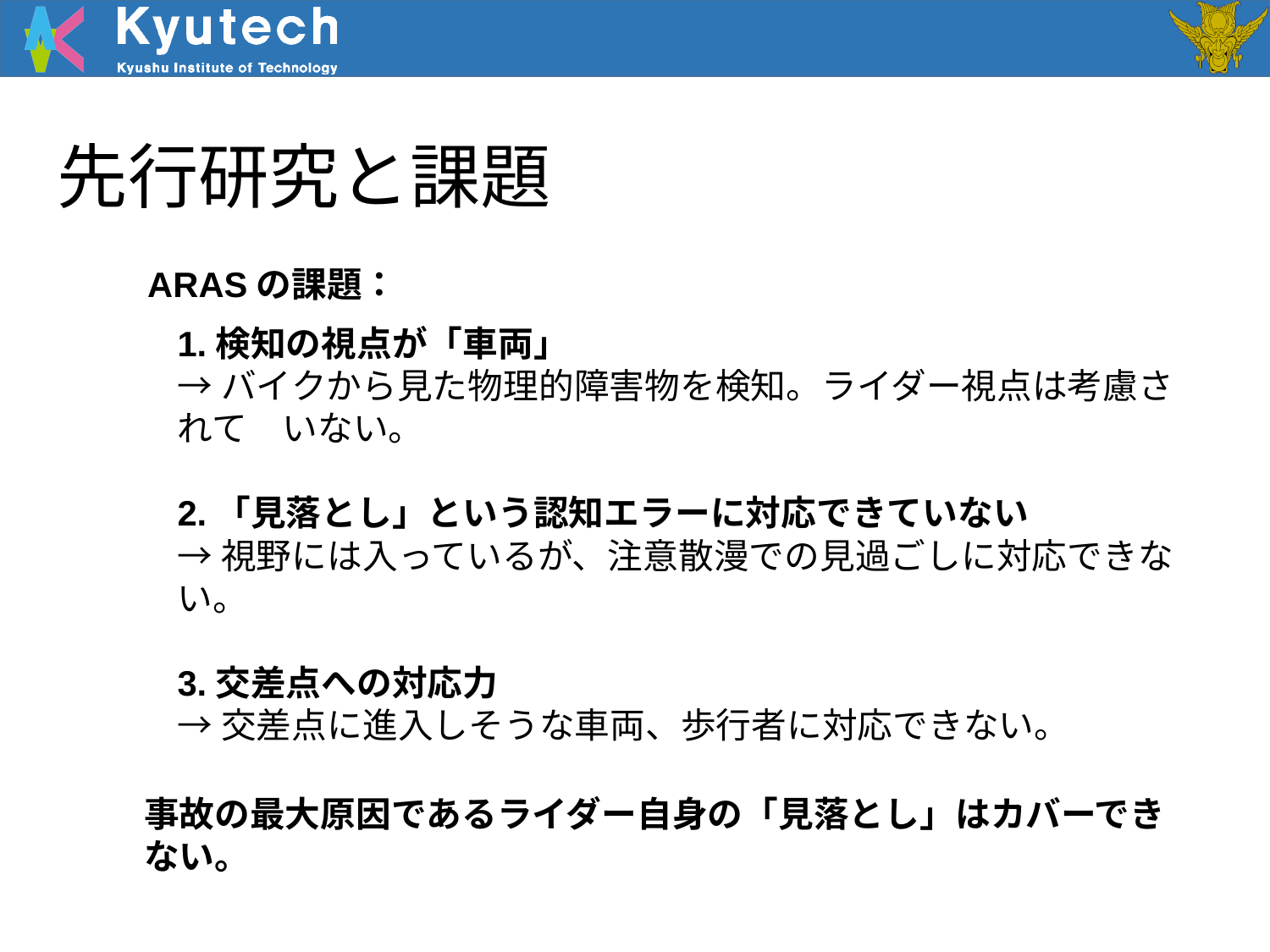

先行研究と課題
ARASの課題：
1.検知の視点が「車両」
→バイクから見た物理的障害物を検知。ライダー視点は考慮されて　いない。

2.「見落とし」という認知エラーに対応できていない
→視野には入っているが、注意散漫での見過ごしに対応できない。

3.交差点への対応力
→交差点に進入しそうな車両、歩行者に対応できない。
事故の最大原因であるライダー自身の「見落とし」はカバーできない。